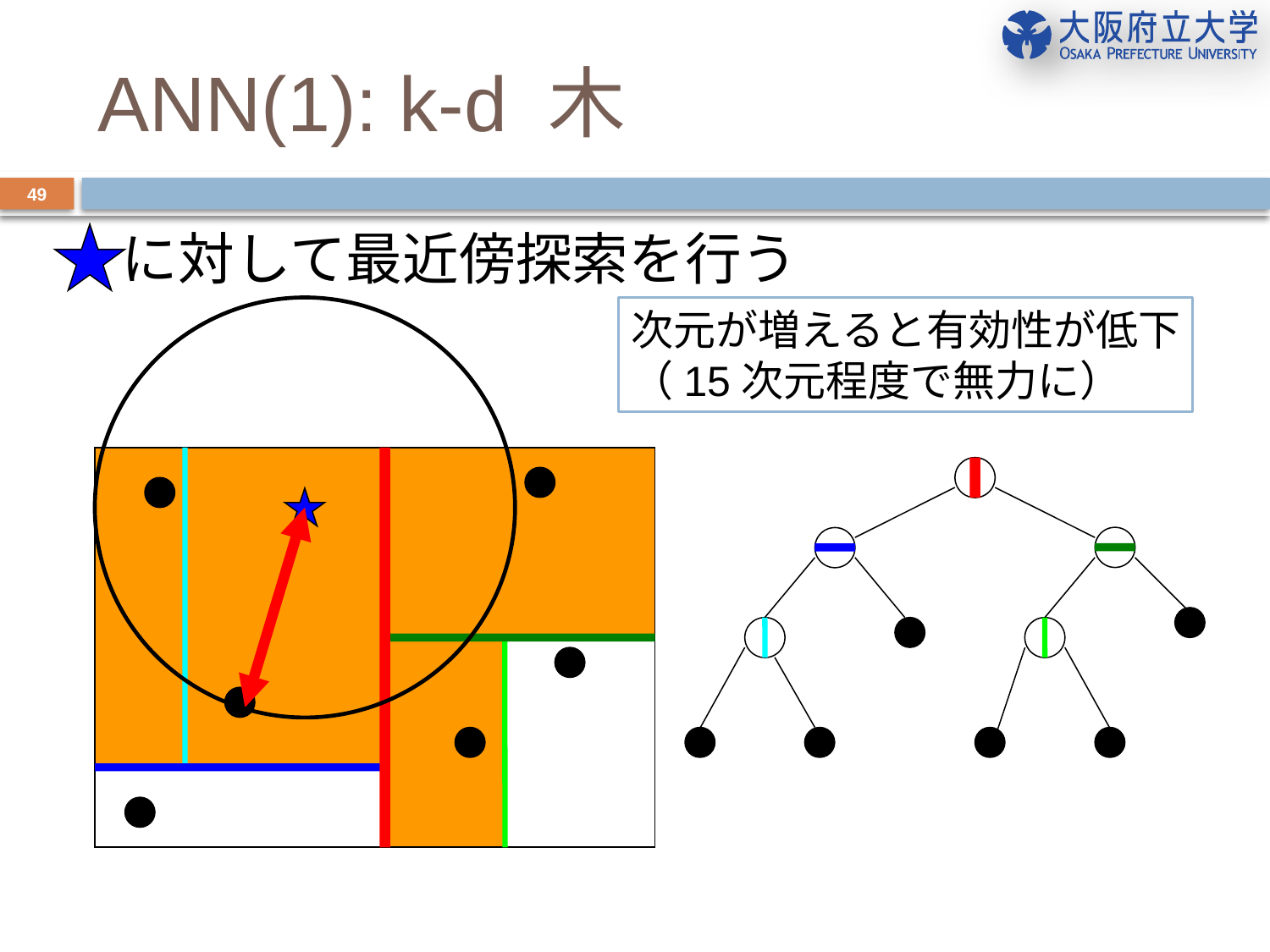

# ANN(1): k-d 木
49
　に対して最近傍探索を行う

次元が増えると有効性が低下
（15次元程度で無力に）